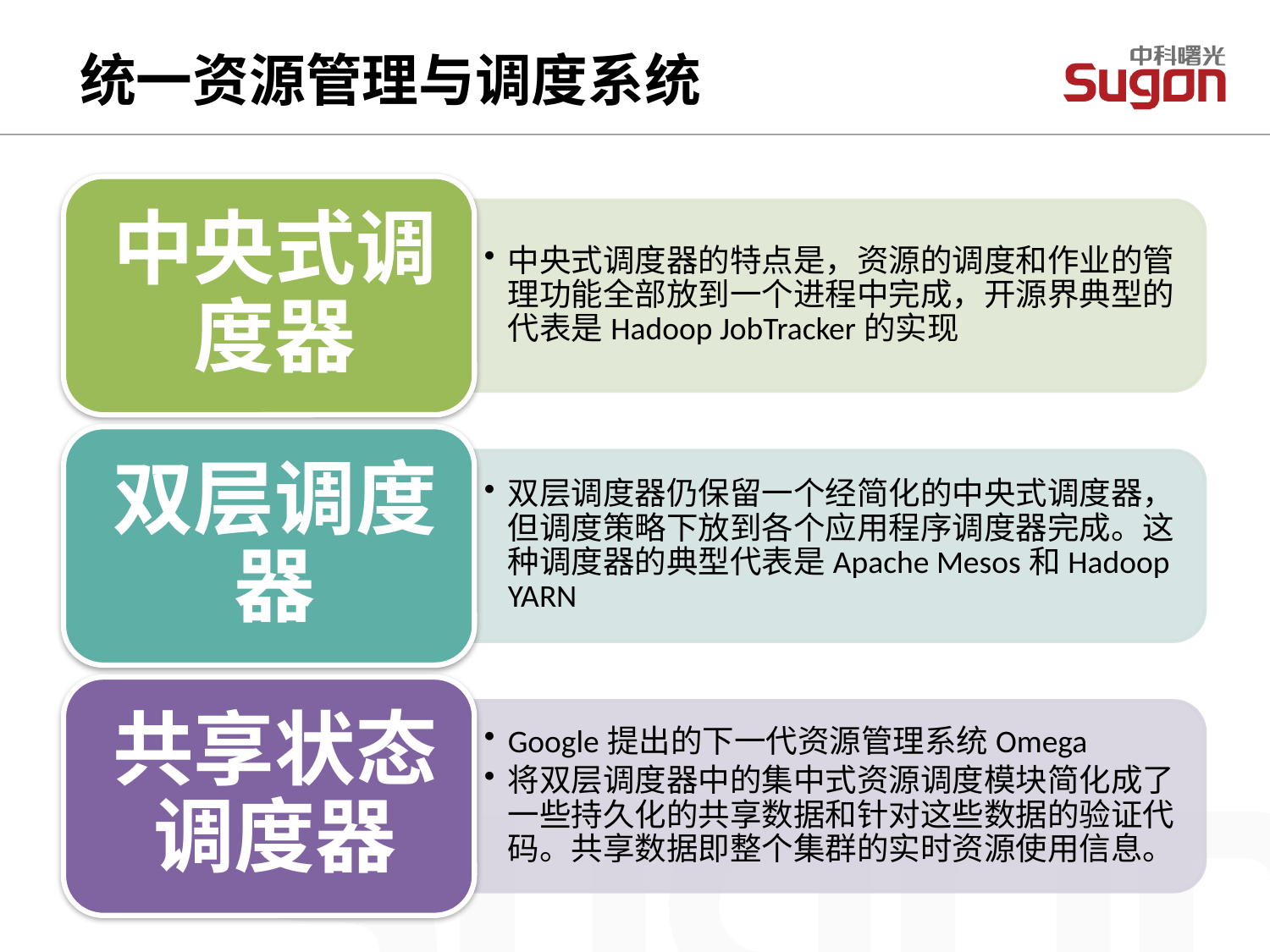

统一资源管理与调度系统
中央式调度器的特点是，资源的调度和作业的管理功能全部放到一个进程中完成，开源界典型的代表是Hadoop JobTracker的实现
中央式调度器
双层调度器仍保留一个经简化的中央式调度器，但调度策略下放到各个应用程序调度器完成。这种调度器的典型代表是Apache Mesos和Hadoop YARN
双层调度器
Google提出的下一代资源管理系统Omega
将双层调度器中的集中式资源调度模块简化成了一些持久化的共享数据和针对这些数据的验证代码。共享数据即整个集群的实时资源使用信息。
共享状态调度器